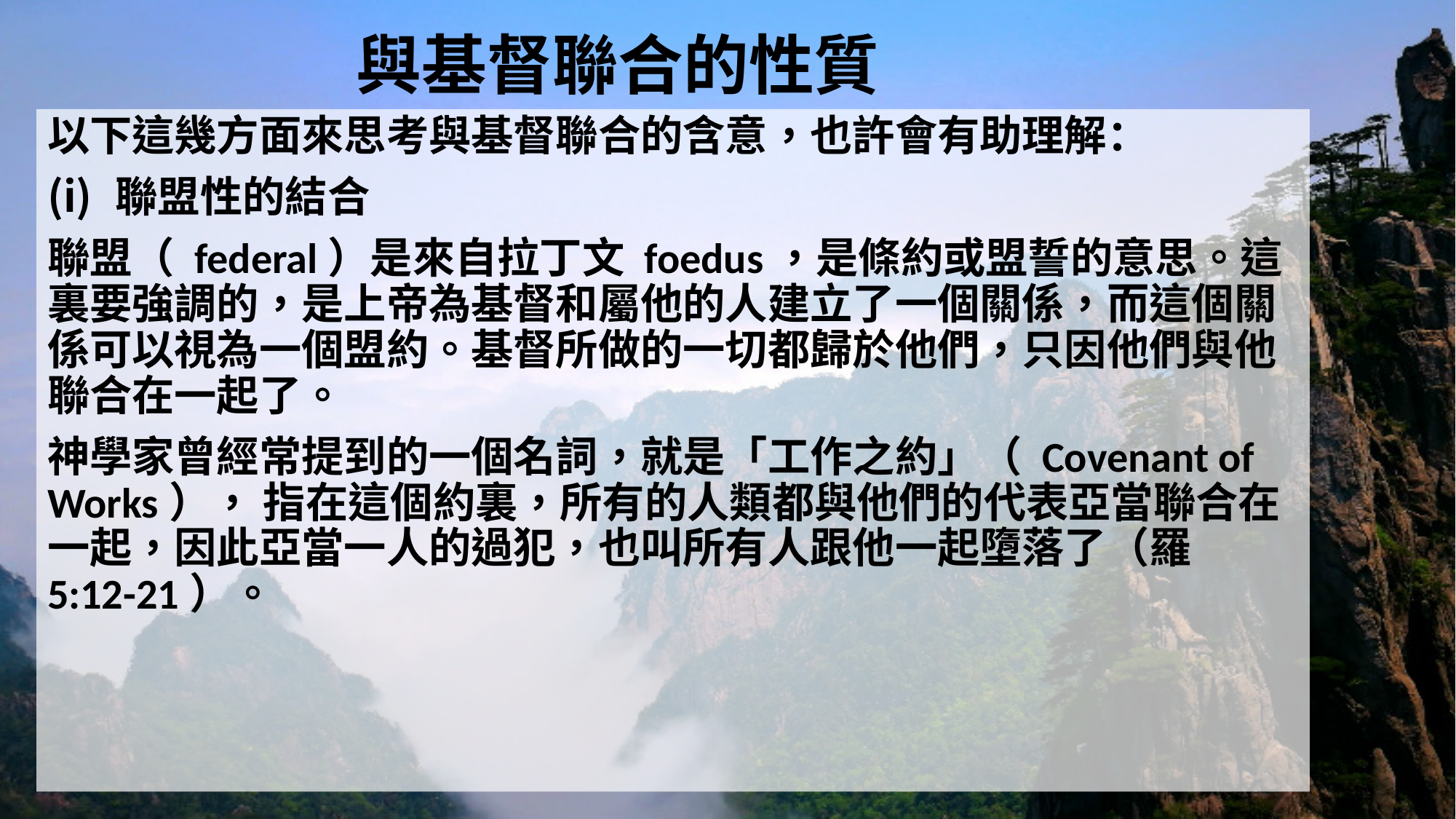

# 與基督聯合的性質
以下這幾方面來思考與基督聯合的含意，也許會有助理解：
聯盟性的結合
聯盟（ federal）是來自拉丁文 foedus，是條約或盟誓的意思。這裏要強調的，是上帝為基督和屬他的人建立了一個關係，而這個關係可以視為一個盟約。基督所做的一切都歸於他們，只因他們與他聯合在一起了。
神學家曾經常提到的一個名詞，就是「工作之約」（ Covenant of Works）， 指在這個約裏，所有的人類都與他們的代表亞當聯合在一起，因此亞當一人的過犯，也叫所有人跟他一起墮落了（羅 5:12-21）。